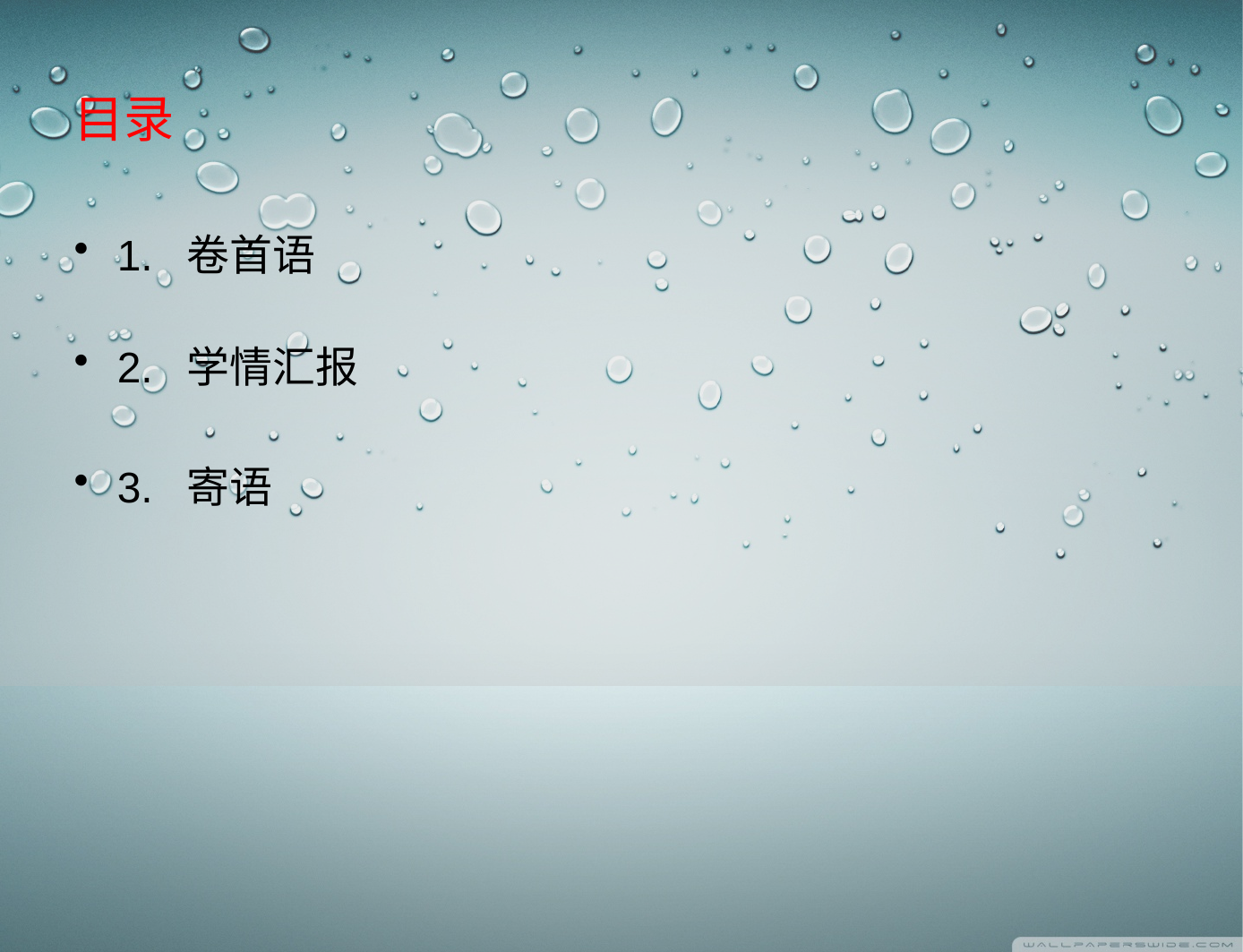

# 目录
1.  卷首语
2.  学情汇报

3.  寄语